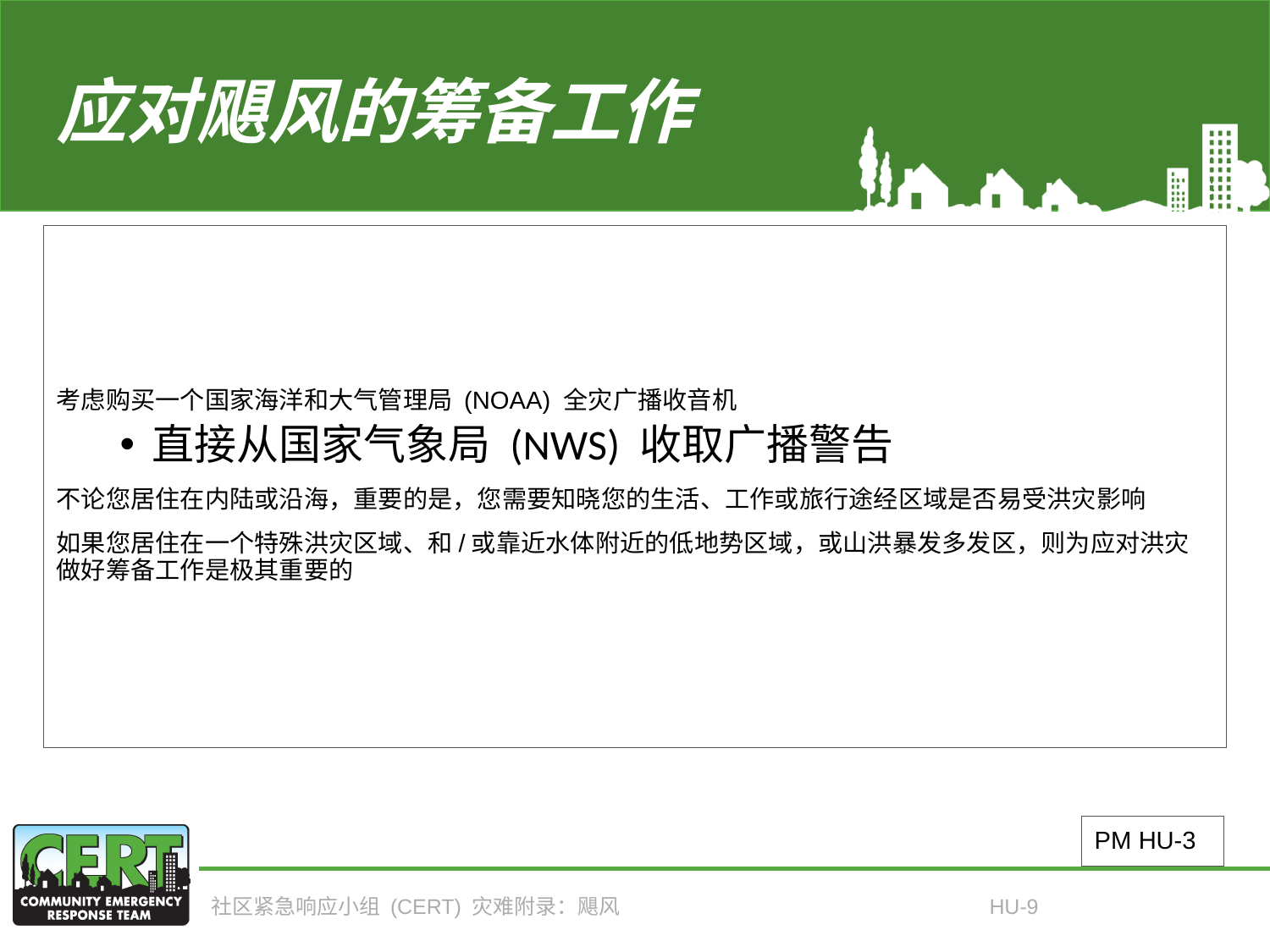

# 应对飓风的筹备工作
考虑购买一个国家海洋和大气管理局 (NOAA) 全灾广播收音机
直接从国家气象局 (NWS) 收取广播警告
不论您居住在内陆或沿海，重要的是，您需要知晓您的生活、工作或旅行途经区域是否易受洪灾影响
如果您居住在一个特殊洪灾区域、和/或靠近水体附近的低地势区域，或山洪暴发多发区，则为应对洪灾做好筹备工作是极其重要的
PM HU-3
社区紧急响应小组 (CERT) 灾难附录：飓风
HU-9